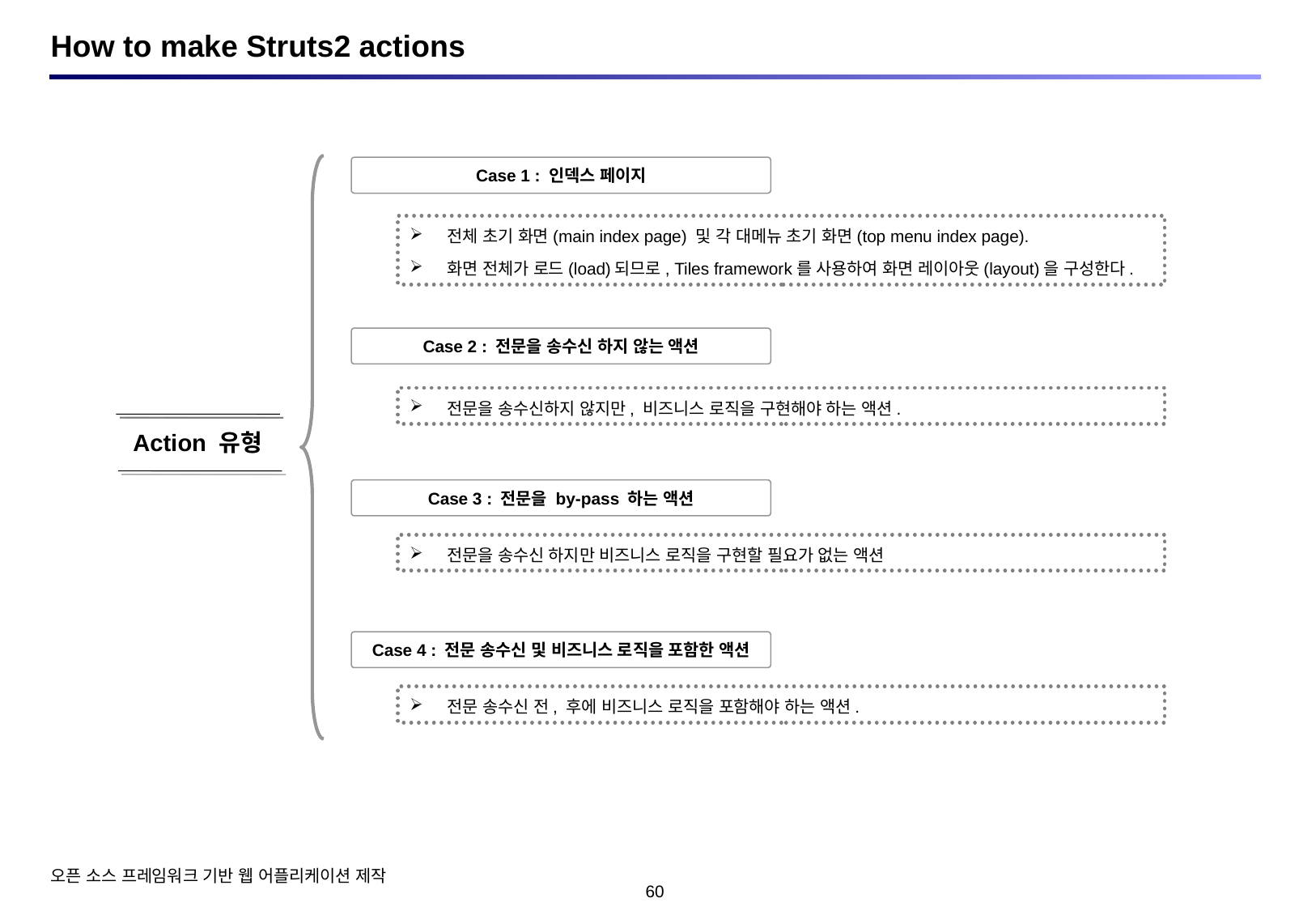

# How to make Struts2 actions

Case 1 : 인덱스 페이지
 전체 초기 화면(main index page) 및 각 대메뉴 초기 화면(top menu index page).
 화면 전체가 로드(load)되므로, Tiles framework를 사용하여 화면 레이아웃(layout)을 구성한다.
Case 2 : 전문을 송수신 하지 않는 액션
 전문을 송수신하지 않지만, 비즈니스 로직을 구현해야 하는 액션.

Action 유형

Case 3 : 전문을 by-pass 하는 액션
 전문을 송수신 하지만 비즈니스 로직을 구현할 필요가 없는 액션
Case 4 : 전문 송수신 및 비즈니스 로직을 포함한 액션
 전문 송수신 전, 후에 비즈니스 로직을 포함해야 하는 액션.